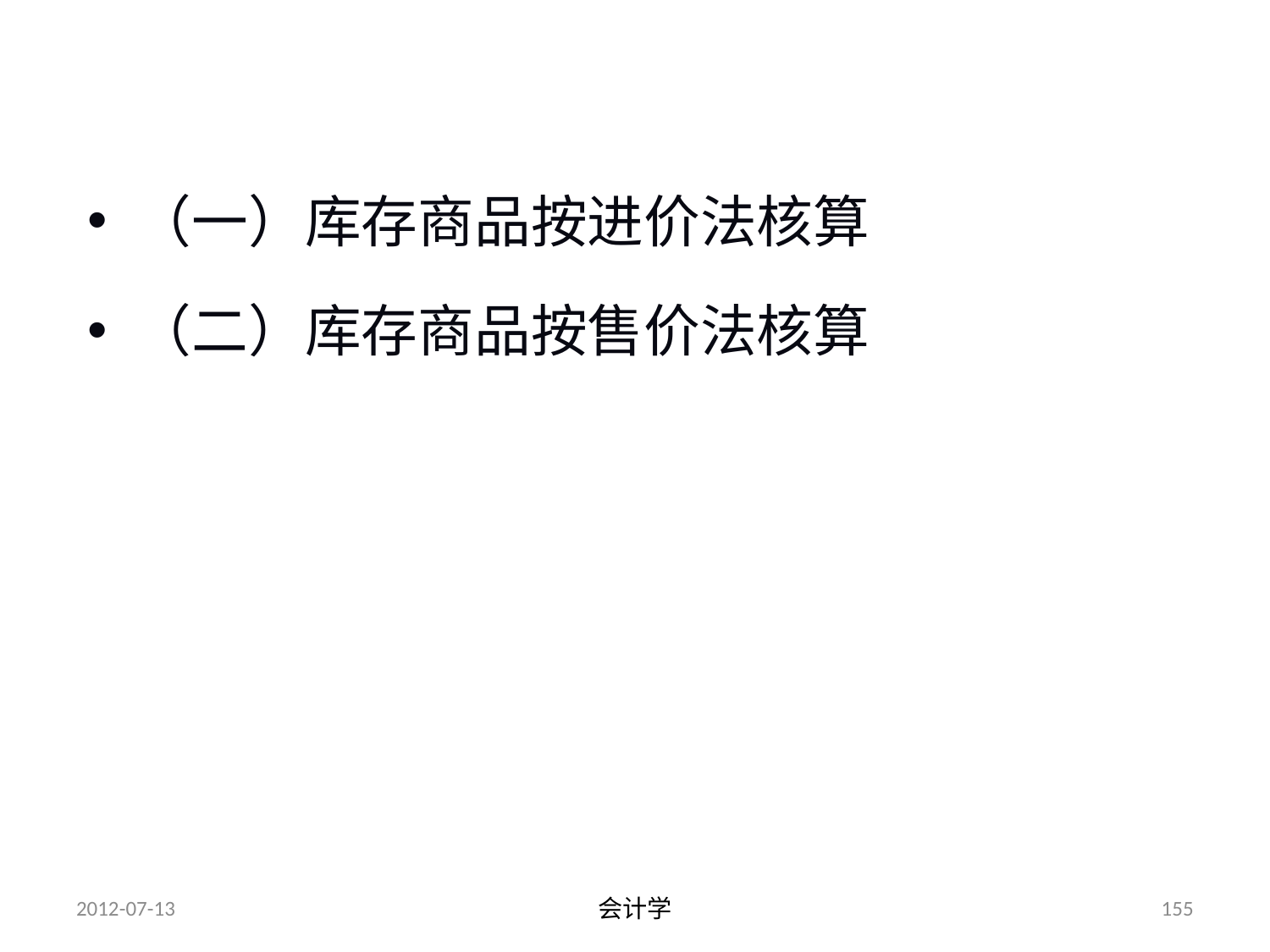

# 五、库存商品的核算（P.105）
（一）库存商品按进价法核算
（二）库存商品按售价法核算
2012-07-13
会计学
155